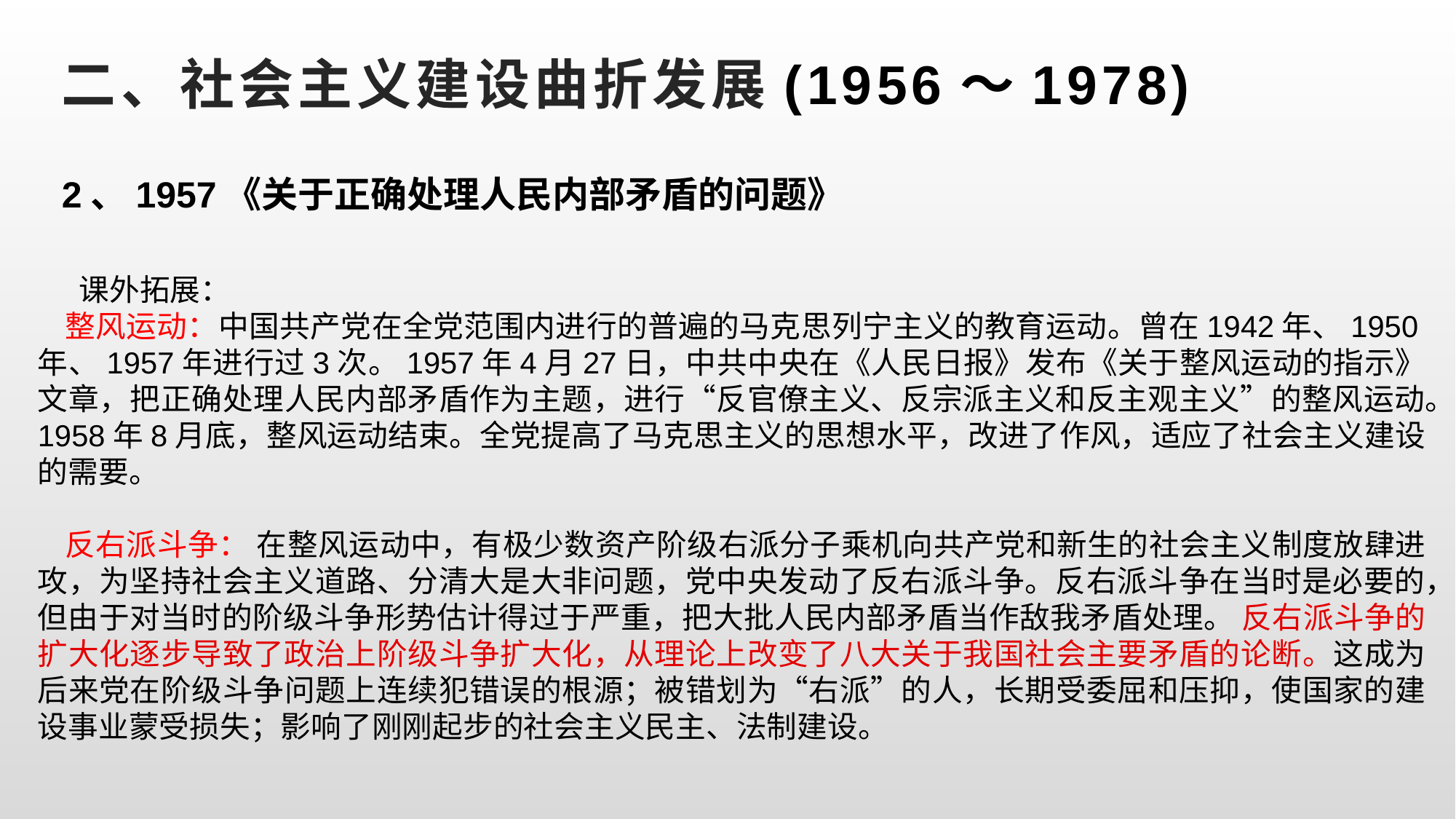

# 二、社会主义建设曲折发展(1956～1978)
2、1957《关于正确处理人民内部矛盾的问题》

 课外拓展：
整风运动：中国共产党在全党范围内进行的普遍的马克思列宁主义的教育运动。曾在1942年、1950年、1957年进行过3次。1957年4月27日，中共中央在《人民日报》发布《关于整风运动的指示》文章，把正确处理人民内部矛盾作为主题，进行“反官僚主义、反宗派主义和反主观主义”的整风运动。1958年8月底，整风运动结束。全党提高了马克思主义的思想水平，改进了作风，适应了社会主义建设的需要。

反右派斗争： 在整风运动中，有极少数资产阶级右派分子乘机向共产党和新生的社会主义制度放肆进攻，为坚持社会主义道路、分清大是大非问题，党中央发动了反右派斗争。反右派斗争在当时是必要的，但由于对当时的阶级斗争形势估计得过于严重，把大批人民内部矛盾当作敌我矛盾处理。 反右派斗争的扩大化逐步导致了政治上阶级斗争扩大化，从理论上改变了八大关于我国社会主要矛盾的论断。这成为后来党在阶级斗争问题上连续犯错误的根源；被错划为“右派”的人，长期受委屈和压抑，使国家的建设事业蒙受损失；影响了刚刚起步的社会主义民主、法制建设。